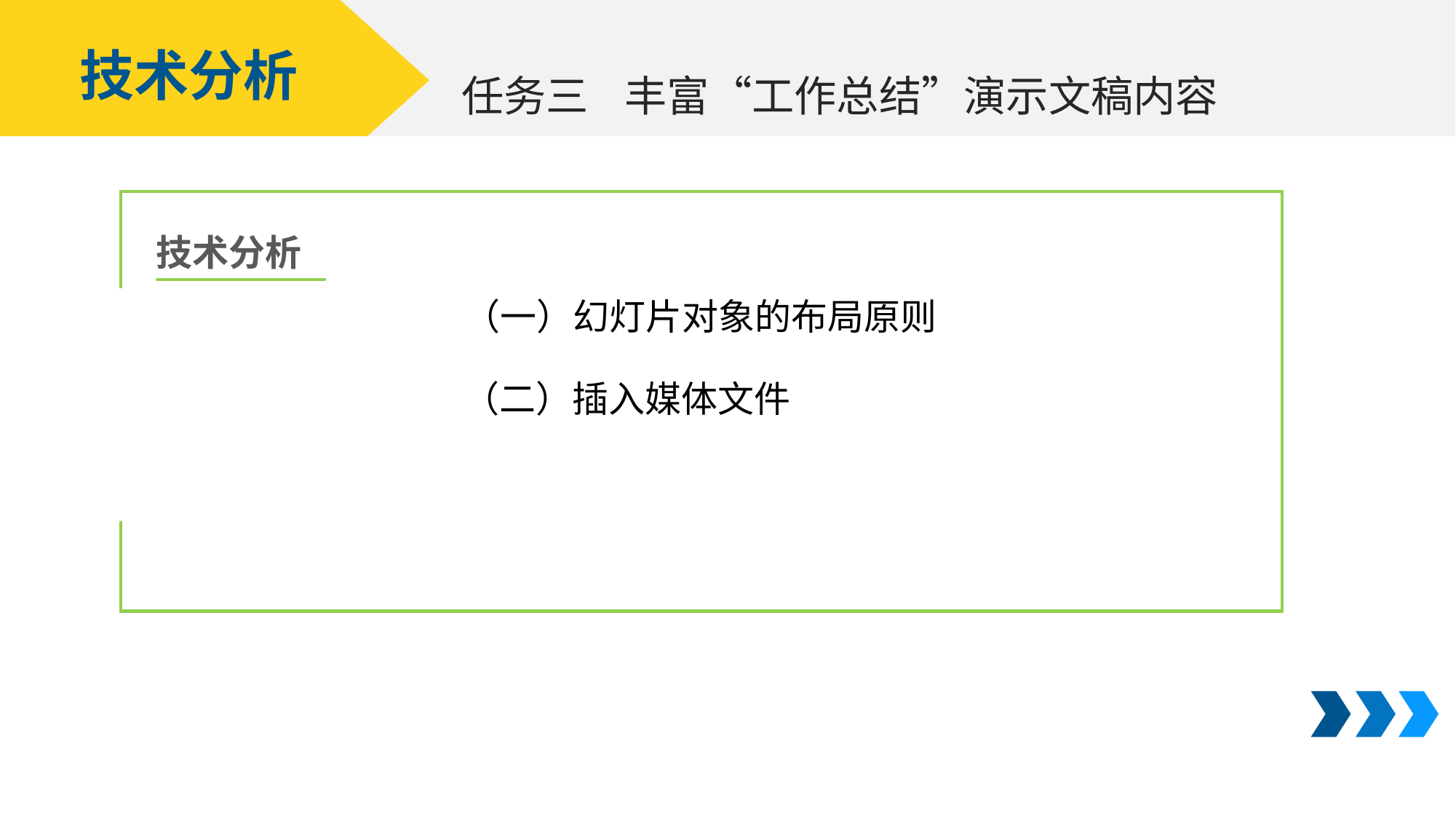

技术分析
丰富“工作总结”演示文稿内容
任务三

技术分析

（一）幻灯片对象的布局原则
（二）插入媒体文件